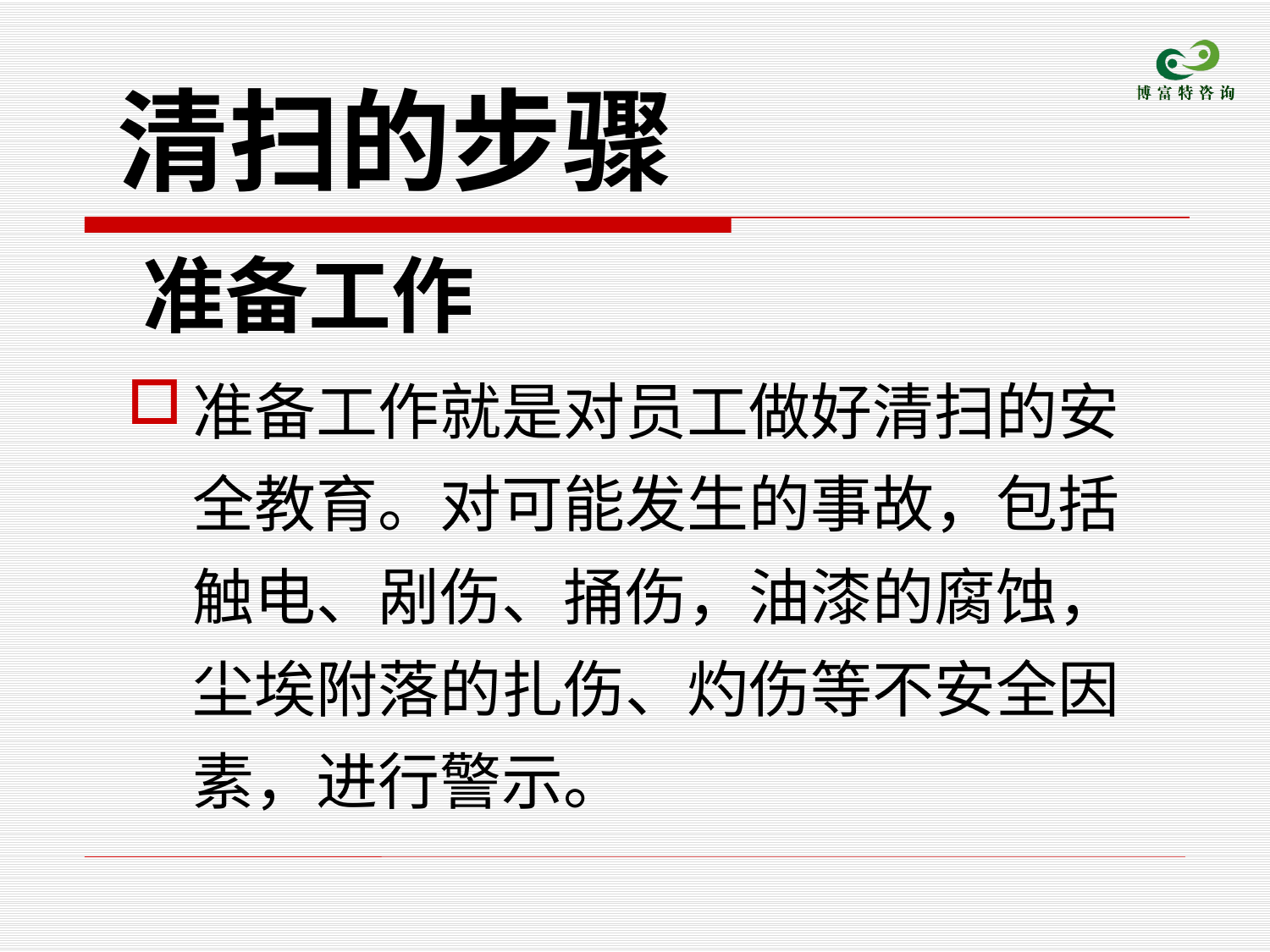

# 清扫的步骤
 准备工作
准备工作就是对员工做好清扫的安全教育。对可能发生的事故，包括触电、剐伤、捅伤，油漆的腐蚀，尘埃附落的扎伤、灼伤等不安全因素，进行警示。
185